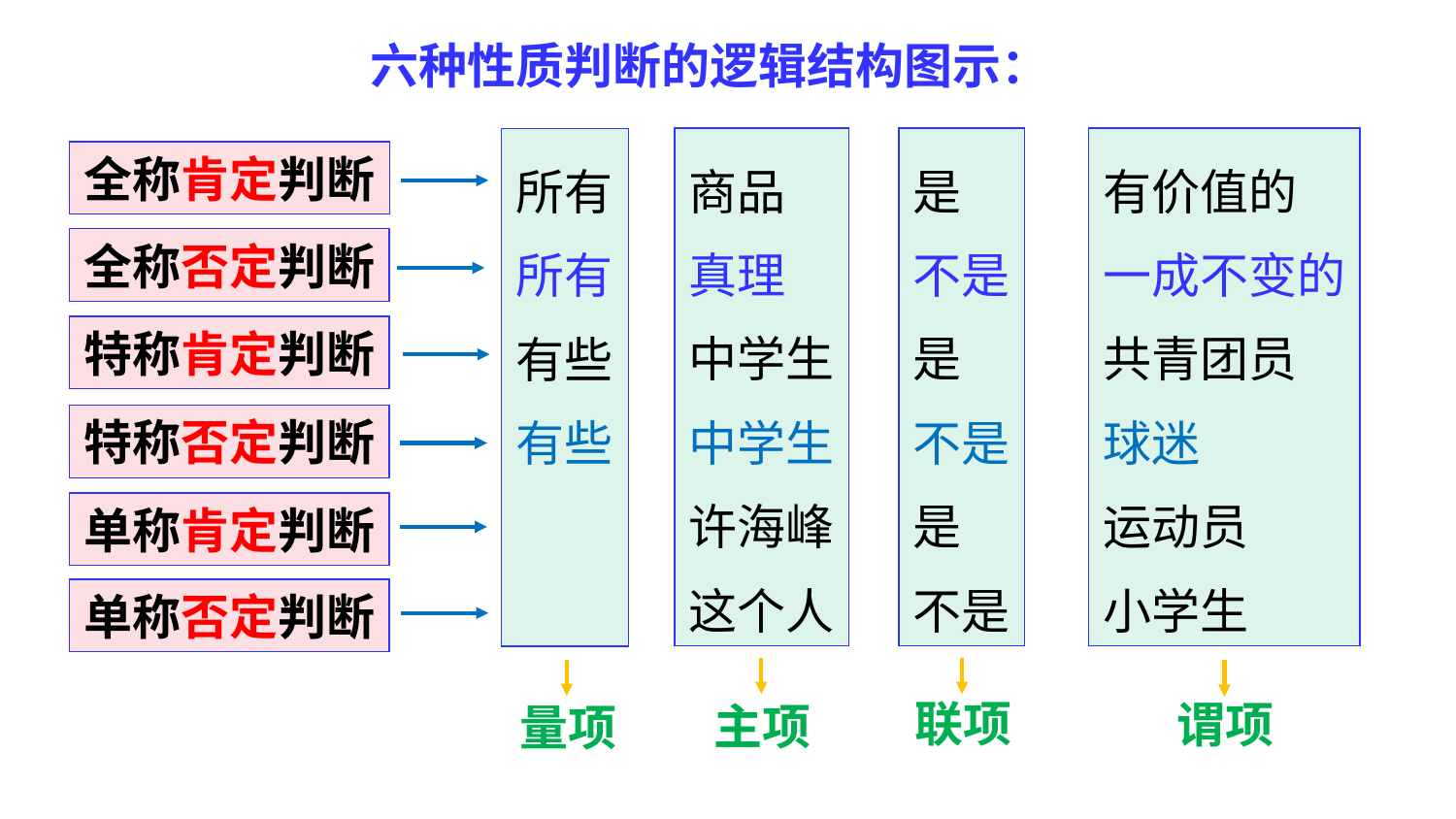

六种性质判断的逻辑结构图示：
商品
真理
中学生
中学生
许海峰
这个人
是
不是
是
不是
是
不是
有价值的
一成不变的
共青团员
球迷
运动员
小学生
所有
所有
有些
有些

全称肯定判断
全称否定判断
特称肯定判断
特称否定判断
单称肯定判断
单称否定判断
联项
谓项
主项
量项